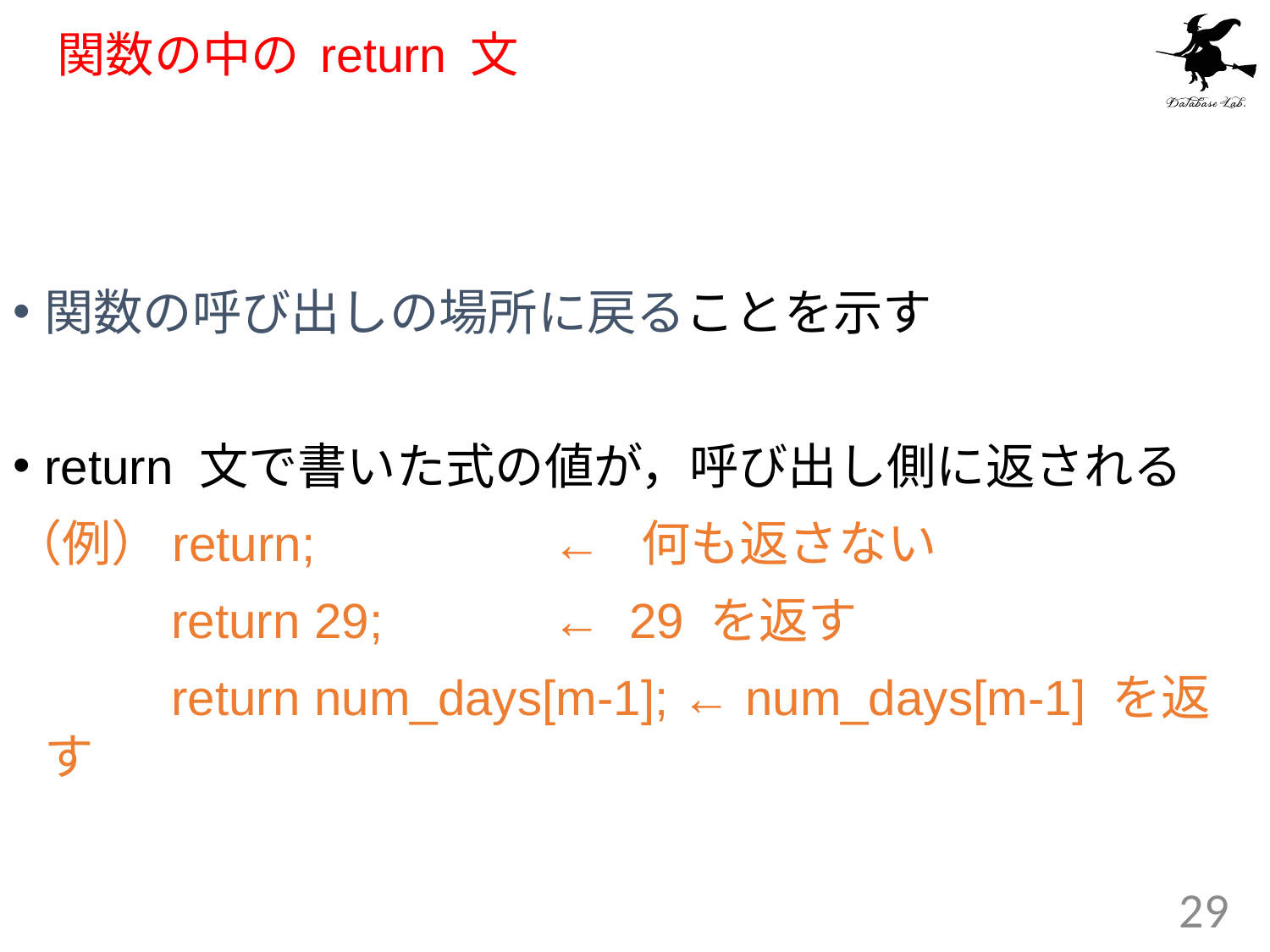

# 関数の中の return 文
関数の呼び出しの場所に戻ることを示す

return 文で書いた式の値が，呼び出し側に返される
（例）return;		←  何も返さない
		return 29;		←  29 を返す
		return num_days[m-1]; ← num_days[m-1] を返す
29